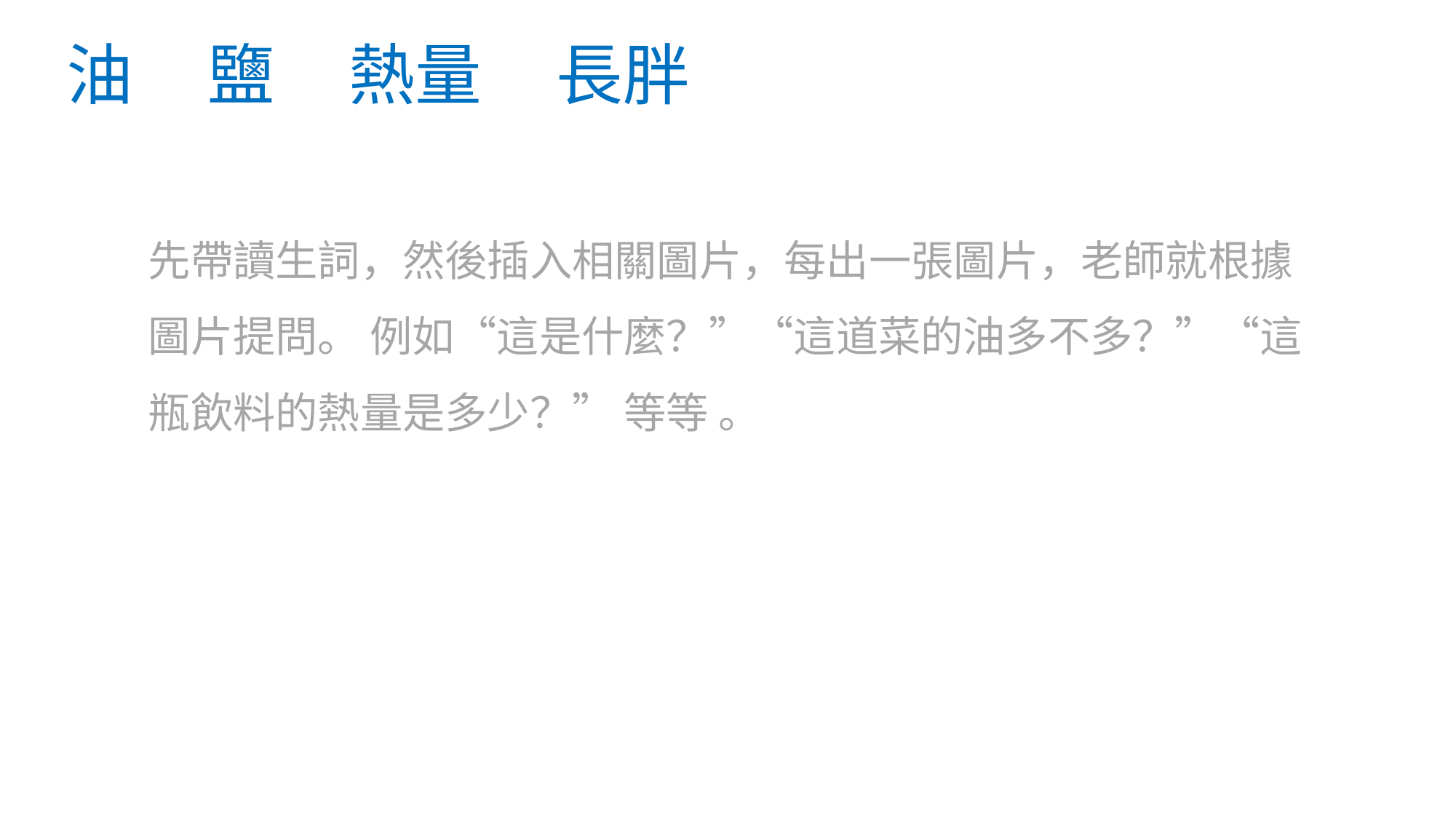

# 油     鹽     熱量     長胖
先帶讀生詞，然後插入相關圖片，每出一張圖片，老師就根據圖片提問。 例如“這是什麼？”“這道菜的油多不多？”“這瓶飲料的熱量是多少？” 等等 。